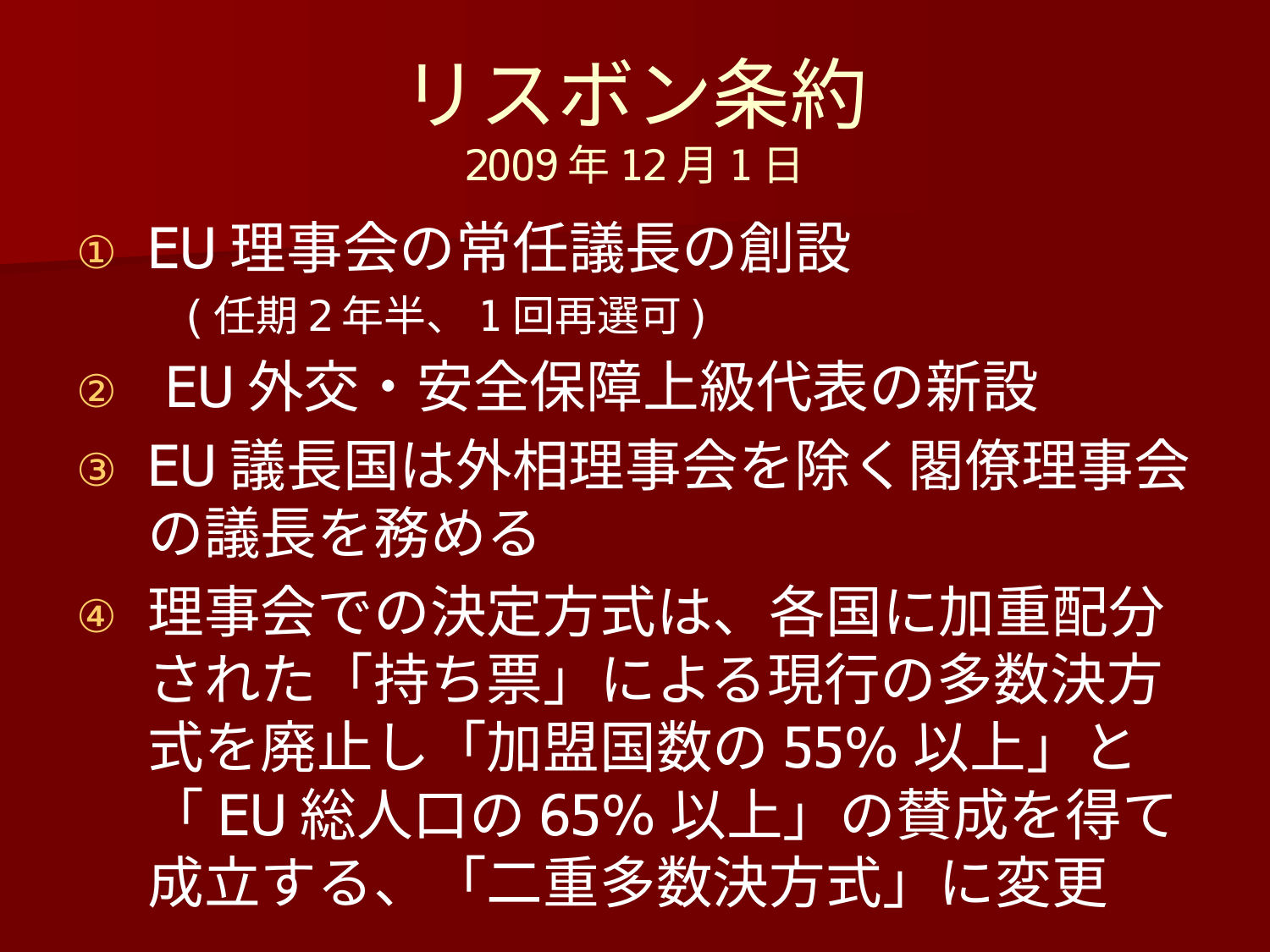

# リスボン条約 2009年12月1日
EU理事会の常任議長の創設
(任期2年半、1回再選可)
 EU外交・安全保障上級代表の新設
EU議長国は外相理事会を除く閣僚理事会の議長を務める
理事会での決定方式は、各国に加重配分された「持ち票」による現行の多数決方式を廃止し「加盟国数の55%以上」と「EU総人口の65%以上」の賛成を得て成立する、「二重多数決方式」に変更